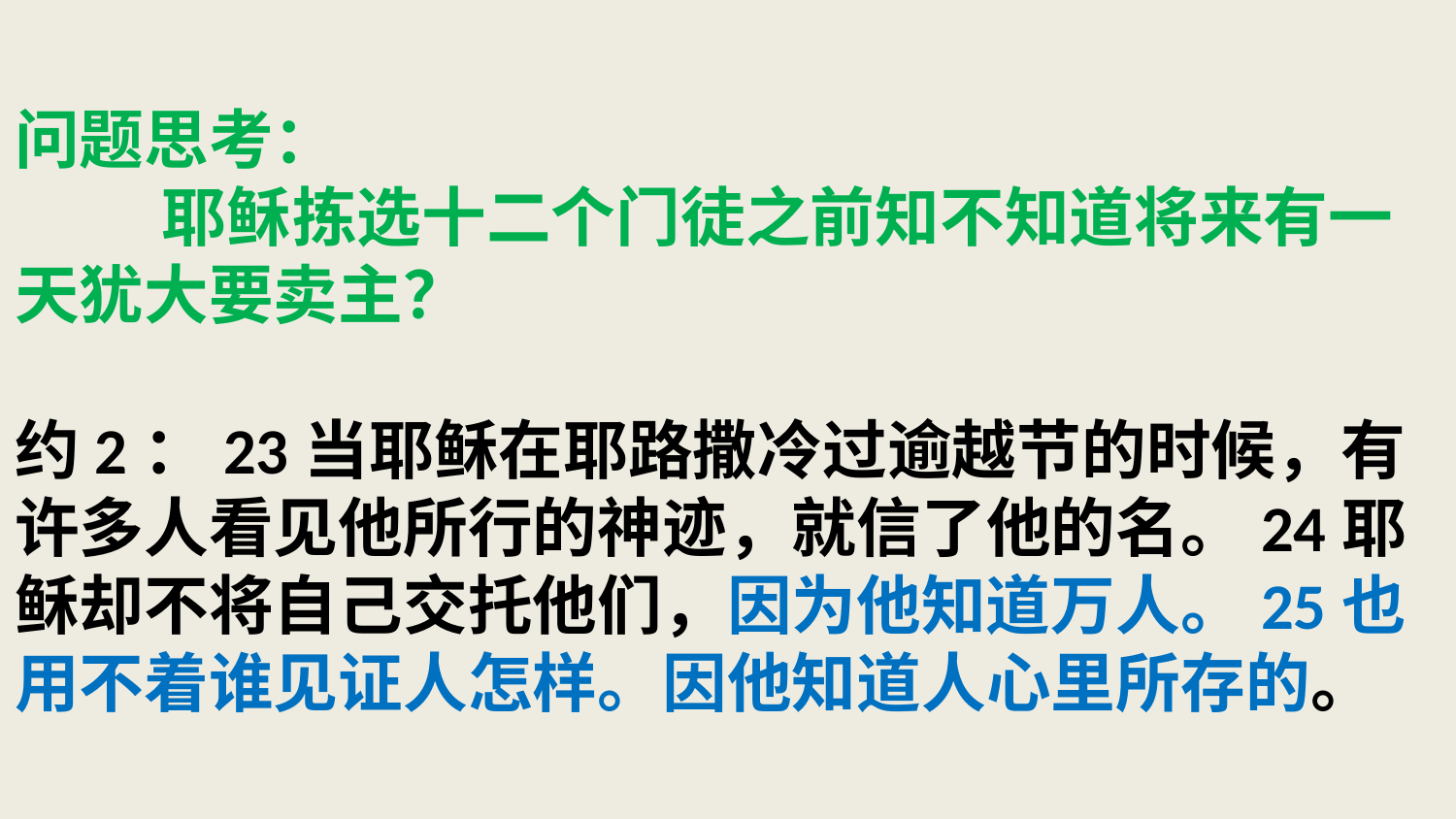

# 问题思考： 耶稣拣选十二个门徒之前知不知道将来有一天犹大要卖主？ 约2：23当耶稣在耶路撒冷过逾越节的时候，有许多人看见他所行的神迹，就信了他的名。24耶稣却不将自己交托他们，因为他知道万人。25也用不着谁见证人怎样。因他知道人心里所存的。